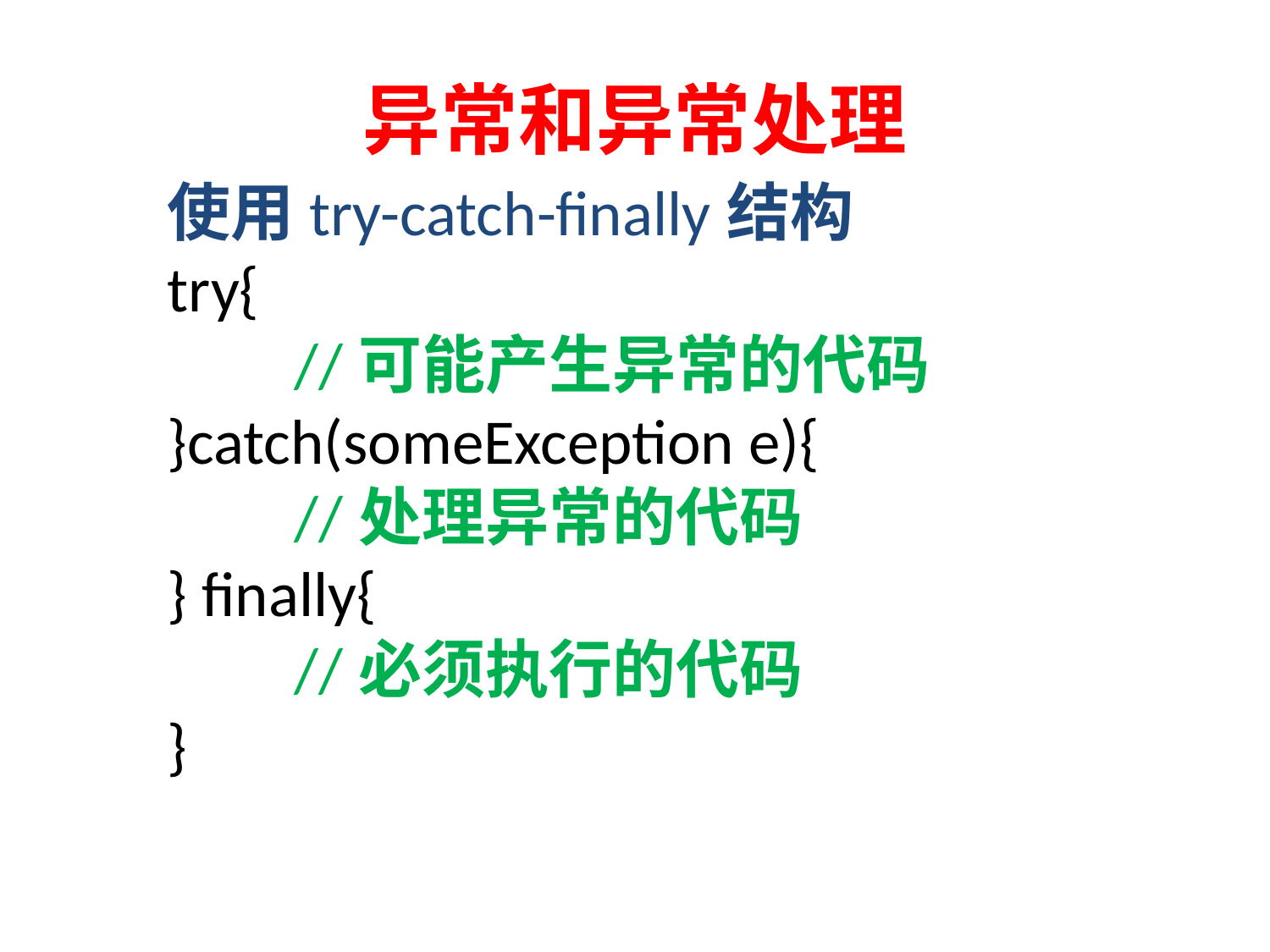

# 异常和异常处理
使用try-catch-finally结构
try{
	//可能产生异常的代码
}catch(someException e){
	//处理异常的代码
} finally{
	//必须执行的代码
}